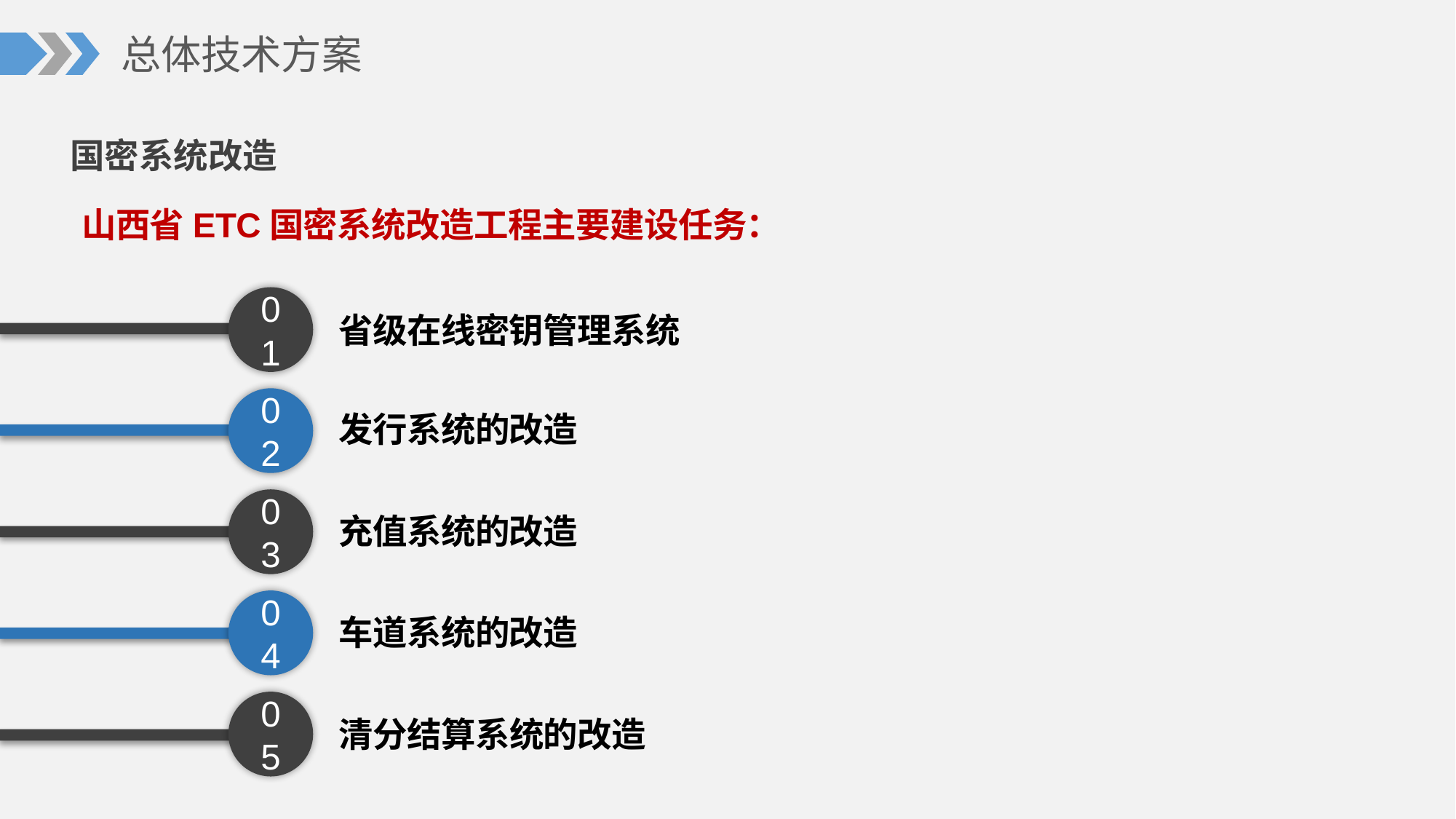

总体技术方案

 国密系统改造
山西省ETC国密系统改造工程主要建设任务：
01

省级在线密钥管理系统
02

发行系统的改造
03

充值系统的改造
04

车道系统的改造
05

清分结算系统的改造